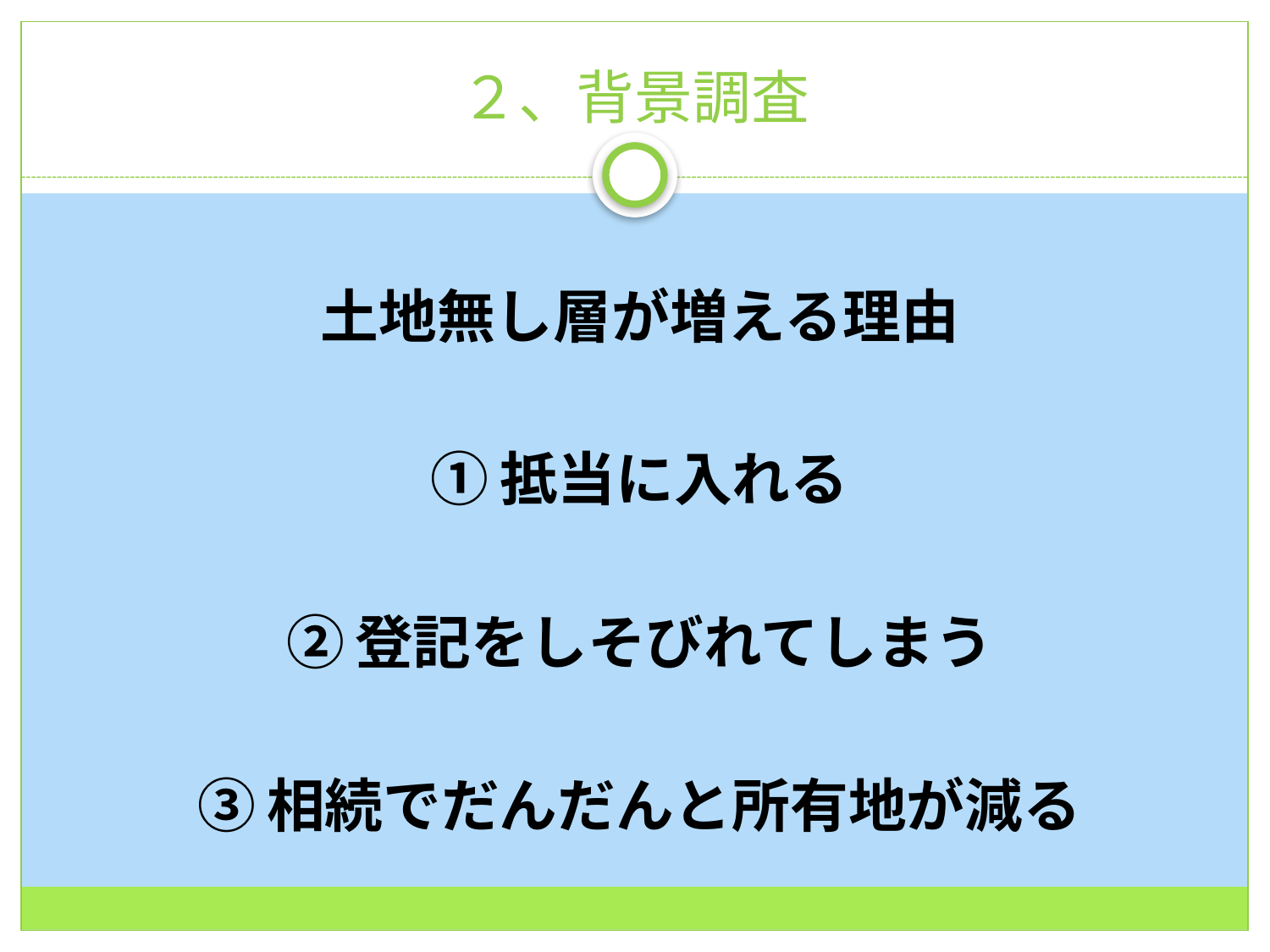

# ２、背景調査

土地無し層が増える理由

①抵当に入れる

②登記をしそびれてしまう

③相続でだんだんと所有地が減る